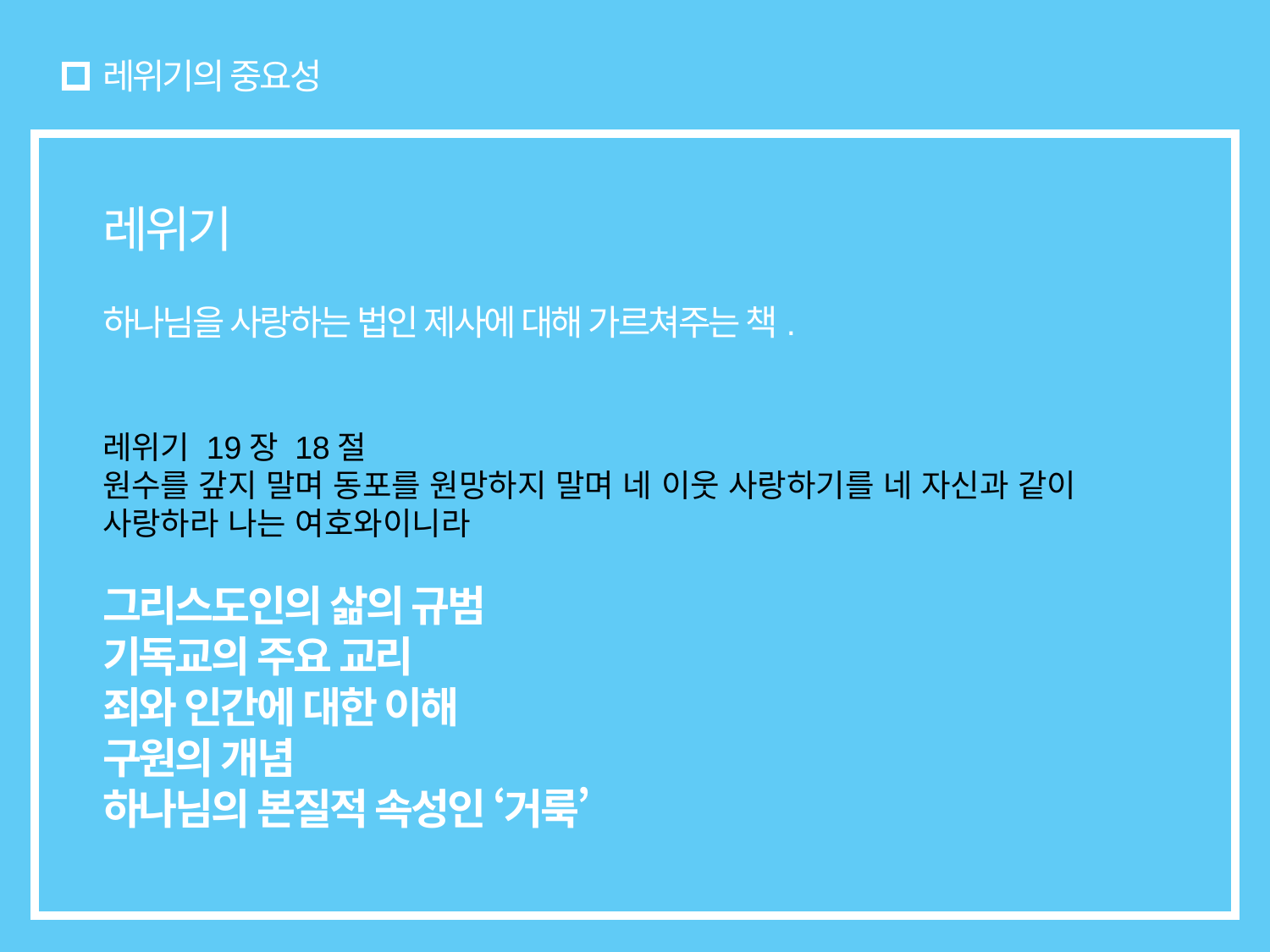

# 레위기의 중요성

레위기

하나님을 사랑하는 법인 제사에 대해 가르쳐주는 책.

레위기 19장 18절
원수를 갚지 말며 동포를 원망하지 말며 네 이웃 사랑하기를 네 자신과 같이 사랑하라 나는 여호와이니라

그리스도인의 삶의 규범
기독교의 주요 교리
죄와 인간에 대한 이해
구원의 개념
하나님의 본질적 속성인 ‘거룩’